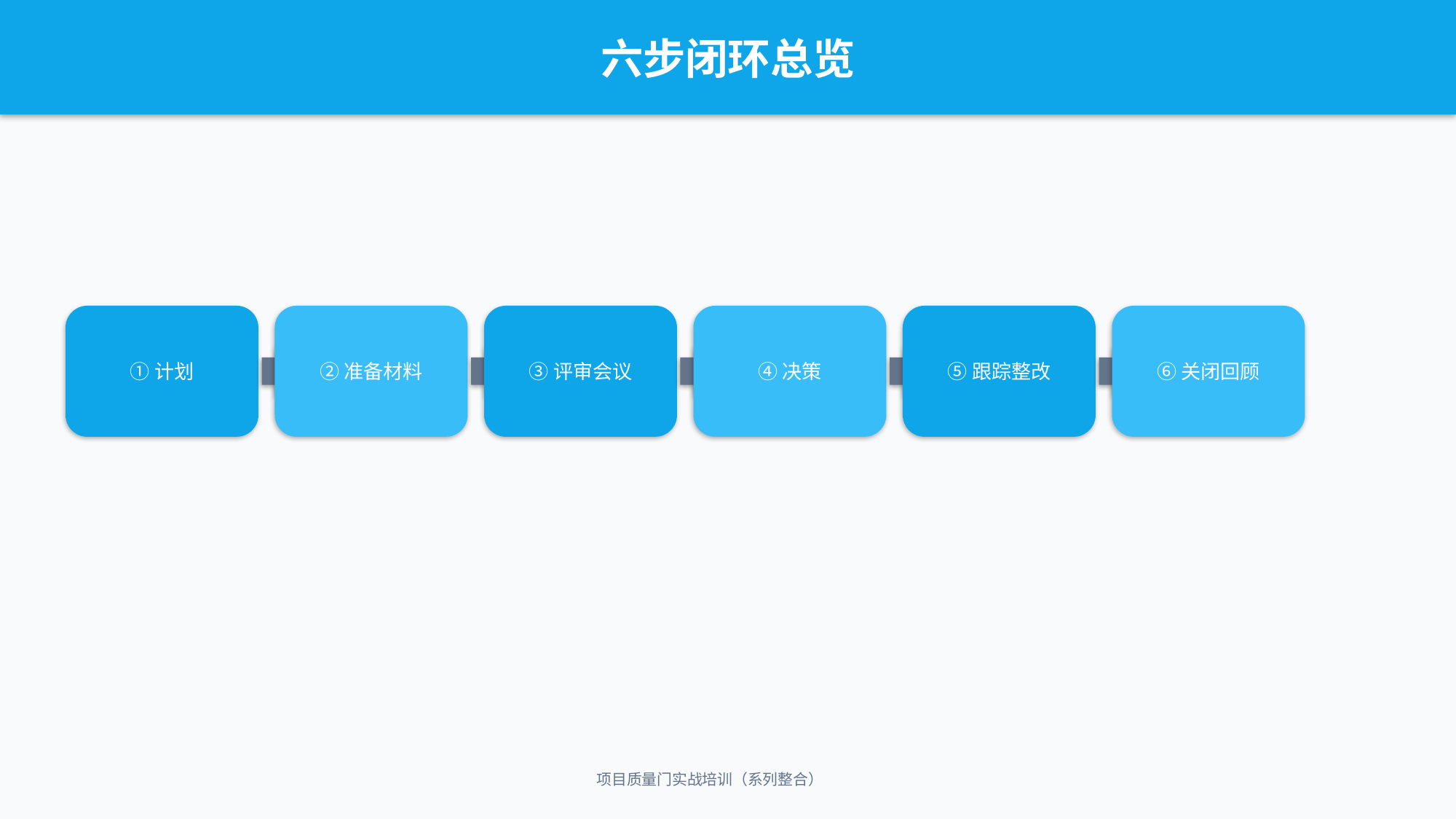

六步闭环总览
①计划
②准备材料
③评审会议
④决策
⑤跟踪整改
⑥关闭回顾

项目质量门实战培训（系列整合）